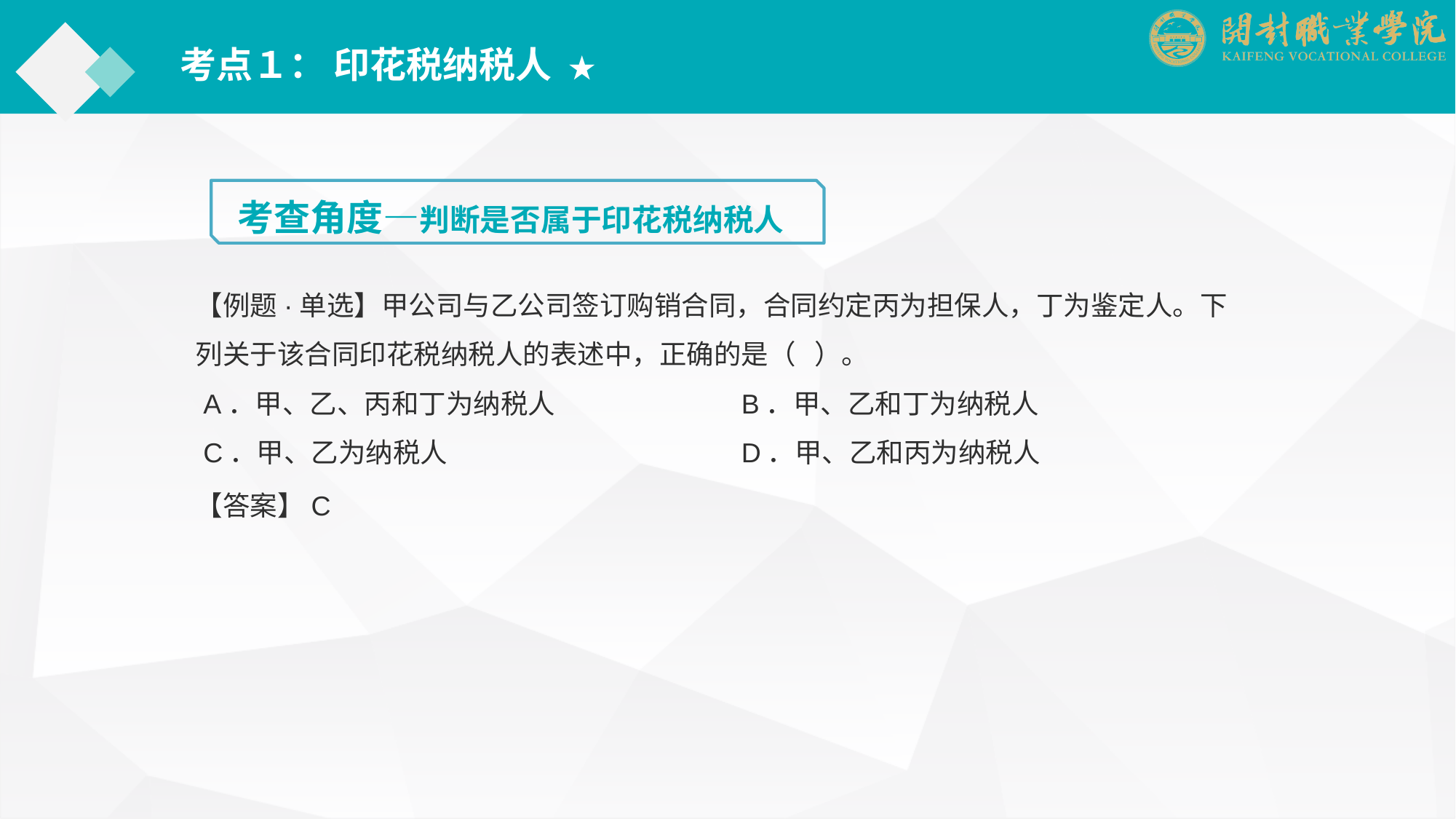

考点１： 印花税纳税人  ★

考查角度—判断是否属于印花税纳税人
【例题·单选】甲公司与乙公司签订购销合同，合同约定丙为担保人，丁为鉴定人。下列关于该合同印花税纳税人的表述中，正确的是（   ）。
 A．甲、乙、丙和丁为纳税人		B．甲、乙和丁为纳税人
 C．甲、乙为纳税人			D．甲、乙和丙为纳税人
【答案】C